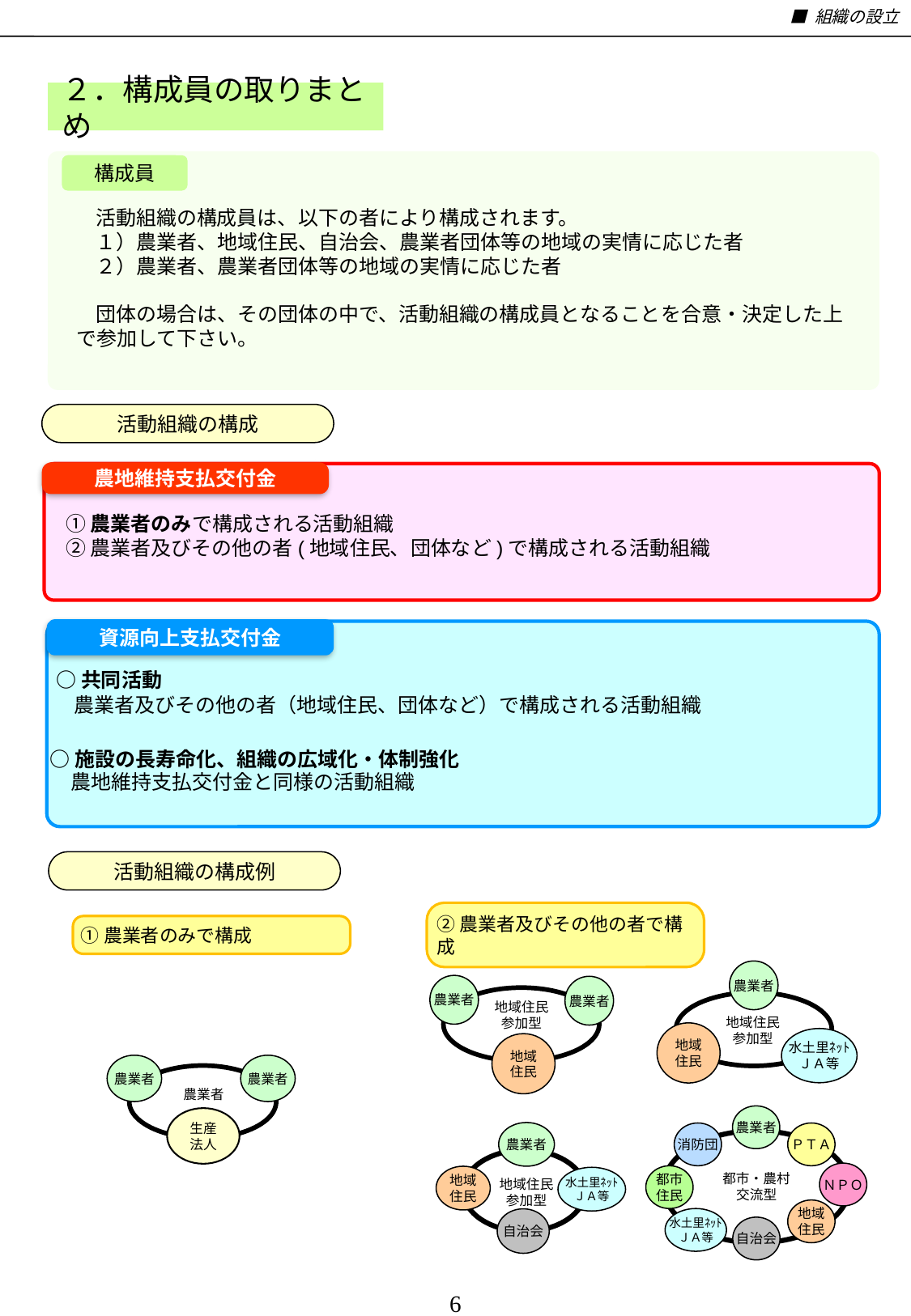

■ 組織の設立

２．構成員の取りまとめ

構成員
活動組織の構成員は、以下の者により構成されます。
１）農業者、地域住民、自治会、農業者団体等の地域の実情に応じた者
２）農業者、農業者団体等の地域の実情に応じた者

団体の場合は、その団体の中で、活動組織の構成員となることを合意・決定した上で参加して下さい。
農業者の方は、原則として、対象地域の中で農業を営んでいる方とします。
農業者ではない方は、地域の資源を守る共同活動に参加していただくことができれば、地域の内外は問いません。
活動組織の構成
農地維持支払交付金

以下の①又は②の活動組織が支援の対象です。
①　農業者のみで構成される活動組織
②　農業者及びその他の者（地域住民、団体など）で構成される活動組織
　① 農業者のみで構成される活動組織
　② 農業者及びその他の者(地域住民、団体など)で構成される活動組織
資源向上支払交付金

○地域資源の質的向上を図る共同活動
農業者及びその他の者（地域住民、団体など）で構成される活動組織が対象です。
○施設の長寿命化のための活動、組織の広域化・体制強化
農地維持支払交付金と同様の活動組織が対象です。
○共同活動
農業者及びその他の者（地域住民、団体など）で構成される活動組織
○施設の長寿命化、組織の広域化・体制強化
農地維持支払交付金と同様の活動組織
活動組織の構成例
（２）構成員の範囲
①農業者のみで構成
②農業者及びその他の者で構成
農業者

地域住民
参加型
地域
住民
水土里ﾈｯﾄ
ＪＡ等
農業者
農業者

地域住民
参加型
地域
住民
農業者
農業者

農業者
生産
法人
農業者
消防団
ＰＴＡ

ＮＰＯ
都市・農村
交流型
都市
住民
地域
住民
水土里ﾈｯﾄ
ＪＡ等
自治会
農業者

地域
住民
水土里ﾈｯﾄ
ＪＡ等
地域住民
参加型
自治会
6